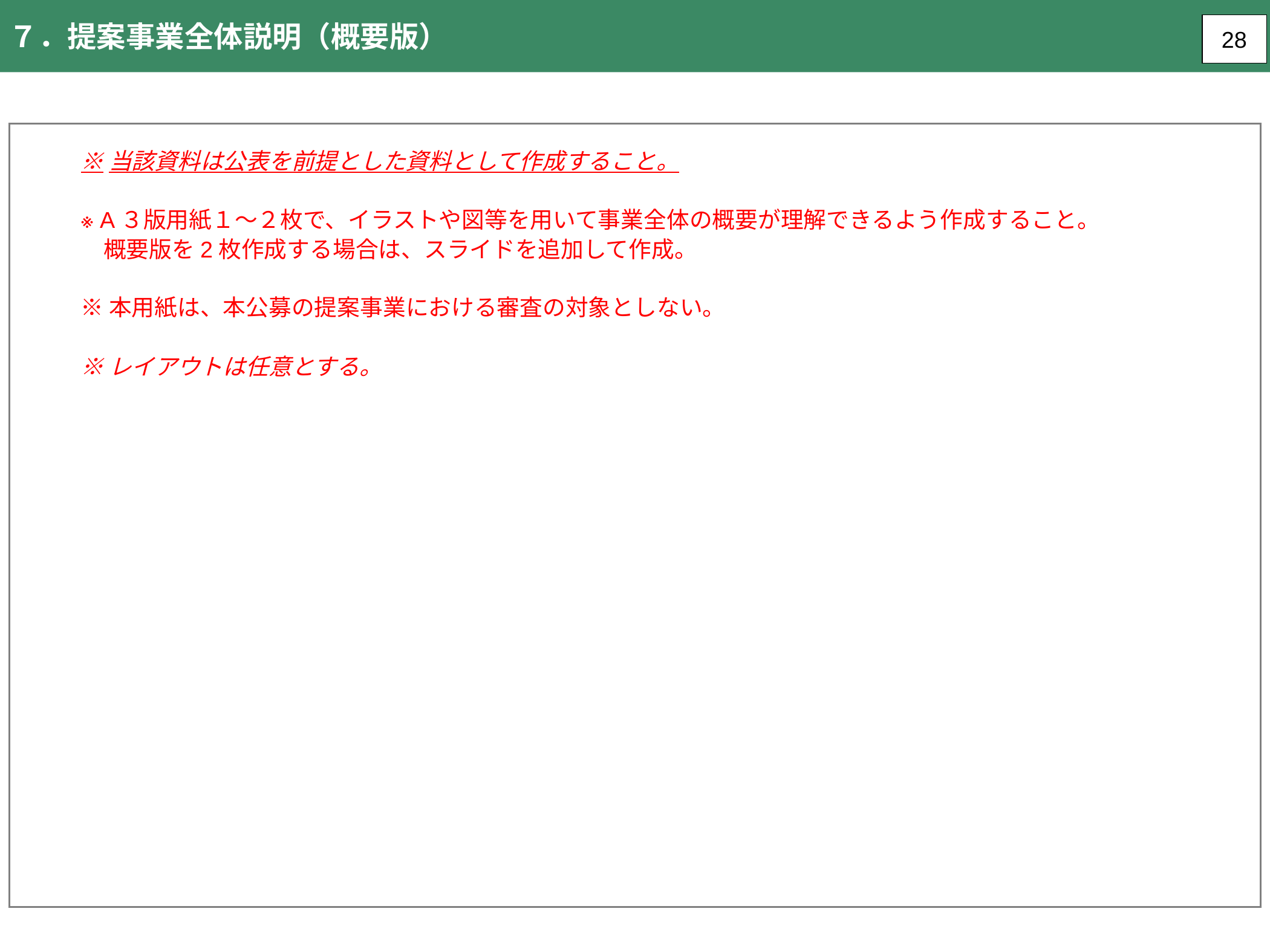

７．提案事業全体説明（概要版）
28

※当該資料は公表を前提とした資料として作成すること。

※A３版用紙１～２枚で、イラストや図等を用いて事業全体の概要が理解できるよう作成すること。
　概要版を2枚作成する場合は、スライドを追加して作成。

※本用紙は、本公募の提案事業における審査の対象としない。

※レイアウトは任意とする。